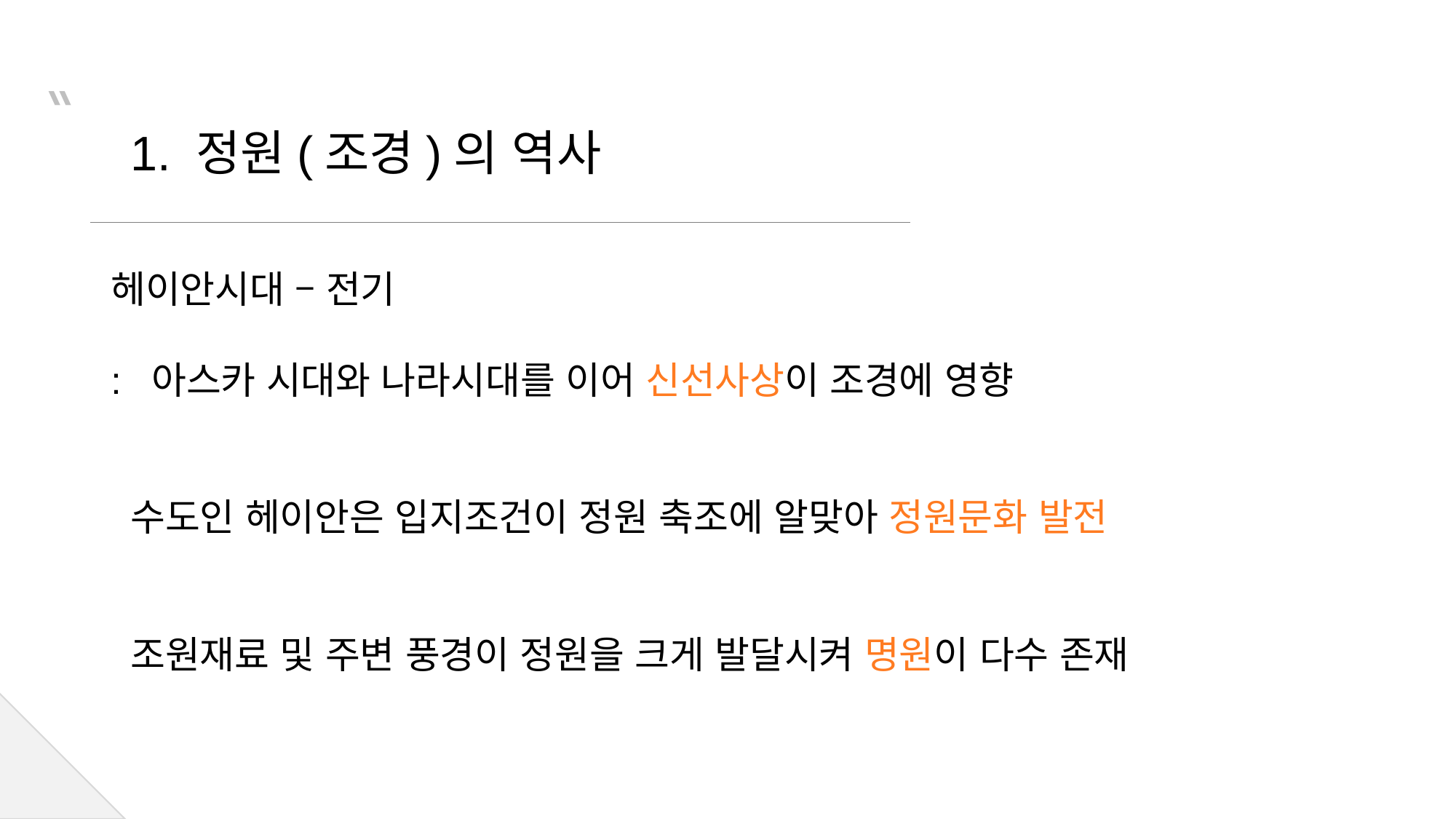

“
    1. 정원(조경)의 역사

헤이안시대 – 전기

:  아스카 시대와 나라시대를 이어 신선사상이 조경에 영향

 수도인 헤이안은 입지조건이 정원 축조에 알맞아 정원문화 발전

 조원재료 및 주변 풍경이 정원을 크게 발달시켜 명원이 다수 존재